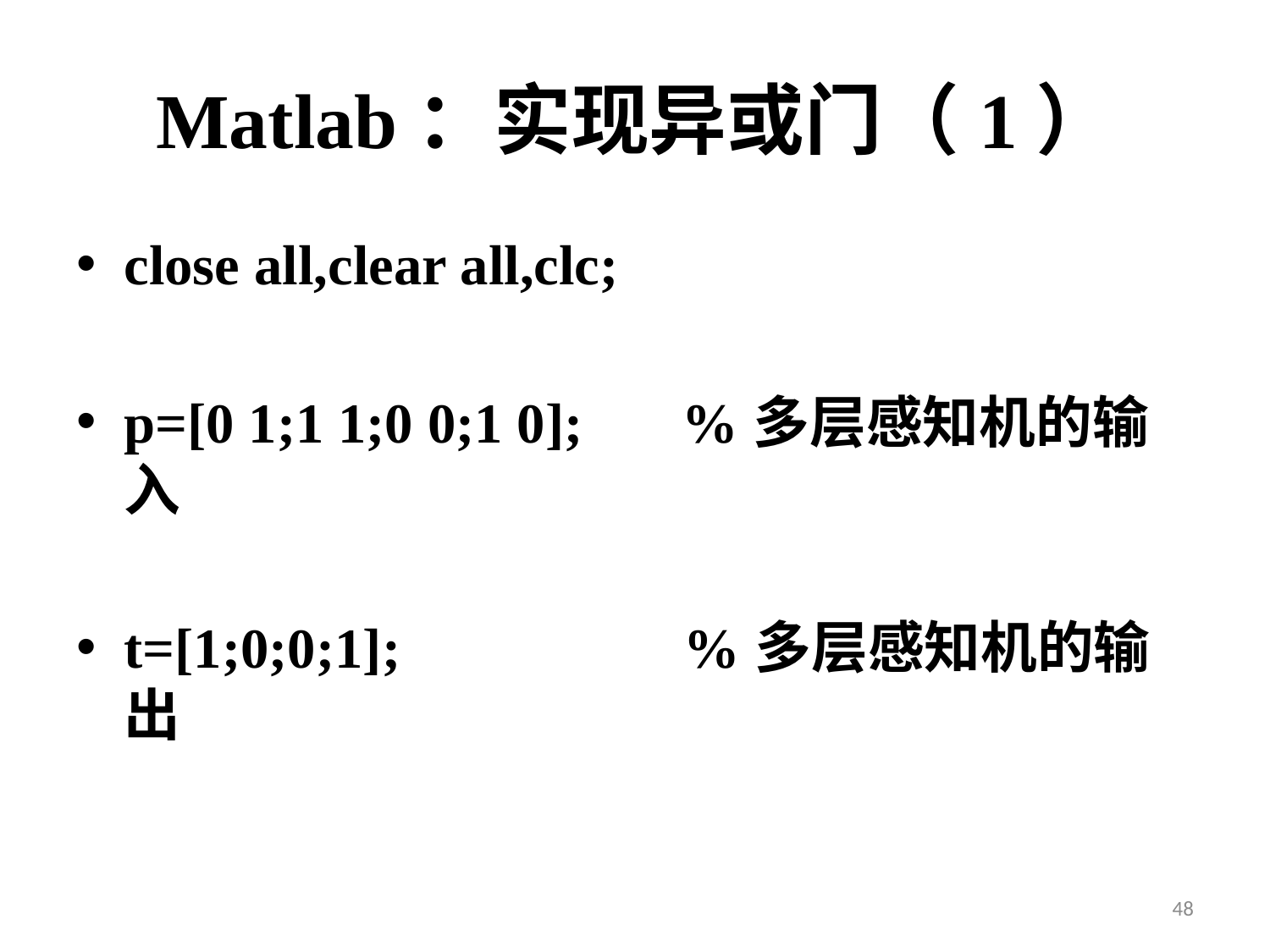

# Matlab：实现异或门（1）
close all,clear all,clc;

p=[0 1;1 1;0 0;1 0];       %多层感知机的输入

t=[1;0;0;1];                    %多层感知机的输出
48